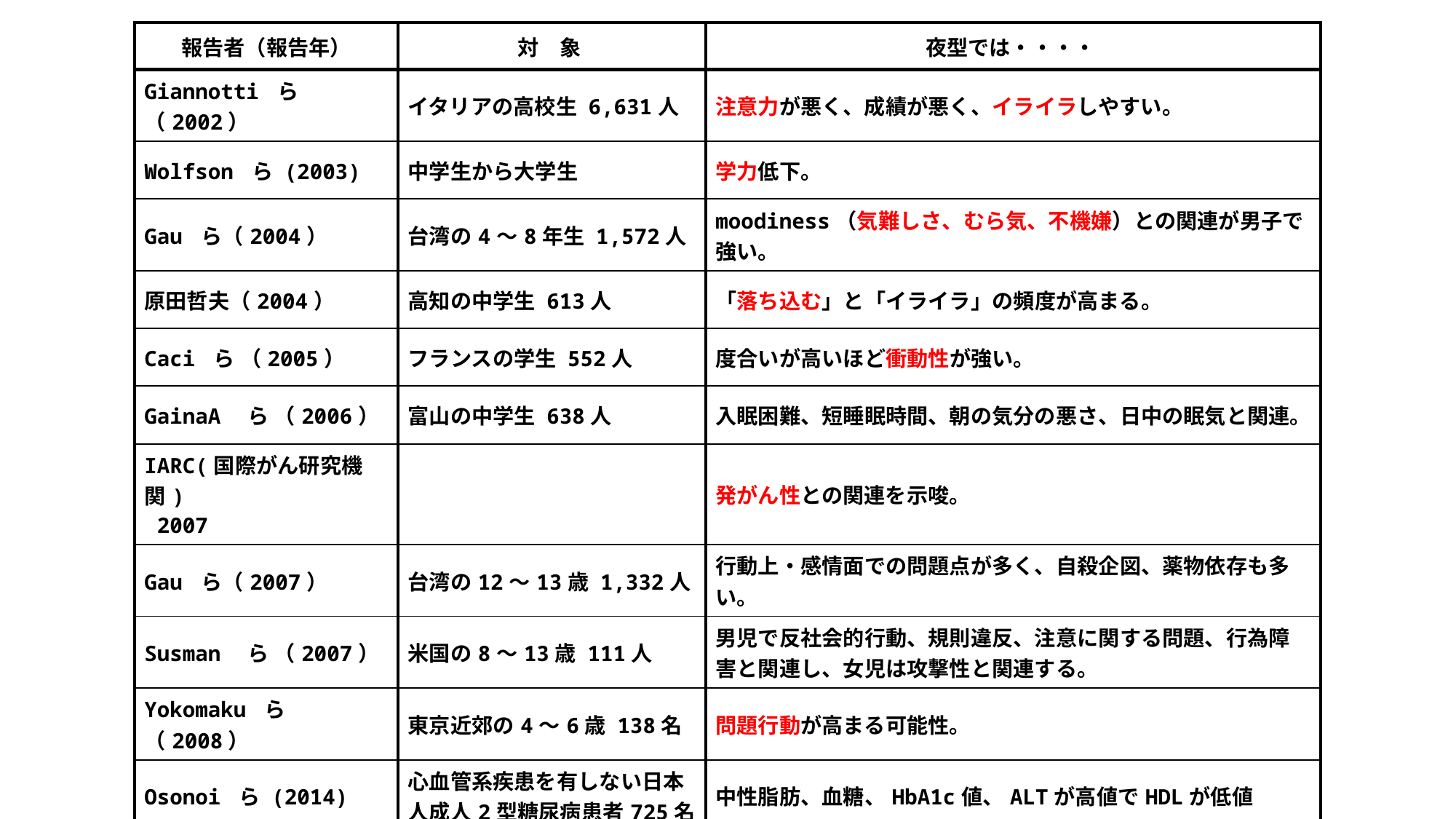

| 報告者（報告年） | 対　象 | 夜型では・・・・ |
| --- | --- | --- |
| Giannotti ら （2002） | イタリアの高校生 6,631人 | 注意力が悪く、成績が悪く、イライラしやすい。 |
| Wolfson ら (2003) | 中学生から大学生 | 学力低下。 |
| Gau ら（2004） | 台湾の4～8年生 1,572人 | moodiness（気難しさ、むら気、不機嫌）との関連が男子で強い。 |
| 原田哲夫（2004） | 高知の中学生 613人 | 「落ち込む」と「イライラ」の頻度が高まる。 |
| Caci ら （2005） | フランスの学生 552人 | 度合いが高いほど衝動性が強い。 |
| GainaA　ら （2006） | 富山の中学生 638人 | 入眠困難、短睡眠時間、朝の気分の悪さ、日中の眠気と関連。 |
| IARC(国際がん研究機関) 2007 |  | 発がん性との関連を示唆。 |
| Gau ら（2007） | 台湾の12～13歳 1,332人 | 行動上・感情面での問題点が多く、自殺企図、薬物依存も多い。 |
| Susman　ら （2007） | 米国の8～13歳 111人 | 男児で反社会的行動、規則違反、注意に関する問題、行為障害と関連し、女児は攻撃性と関連する。 |
| Yokomaku ら（2008） | 東京近郊の4～6歳 138名 | 問題行動が高まる可能性。 |
| Osonoi ら (2014) | 心血管系疾患を有しない日本人成人2型糖尿病患者725名 | 中性脂肪、血糖、HbA1c値、ALTが高値でHDLが低値 |
| Schlarb ら　(2014) | 13論文のまとめ | 小児及び思春期の検討で、日中の出来事に影響されやすく、攻撃性や反社会的行動を生じやすい。 |